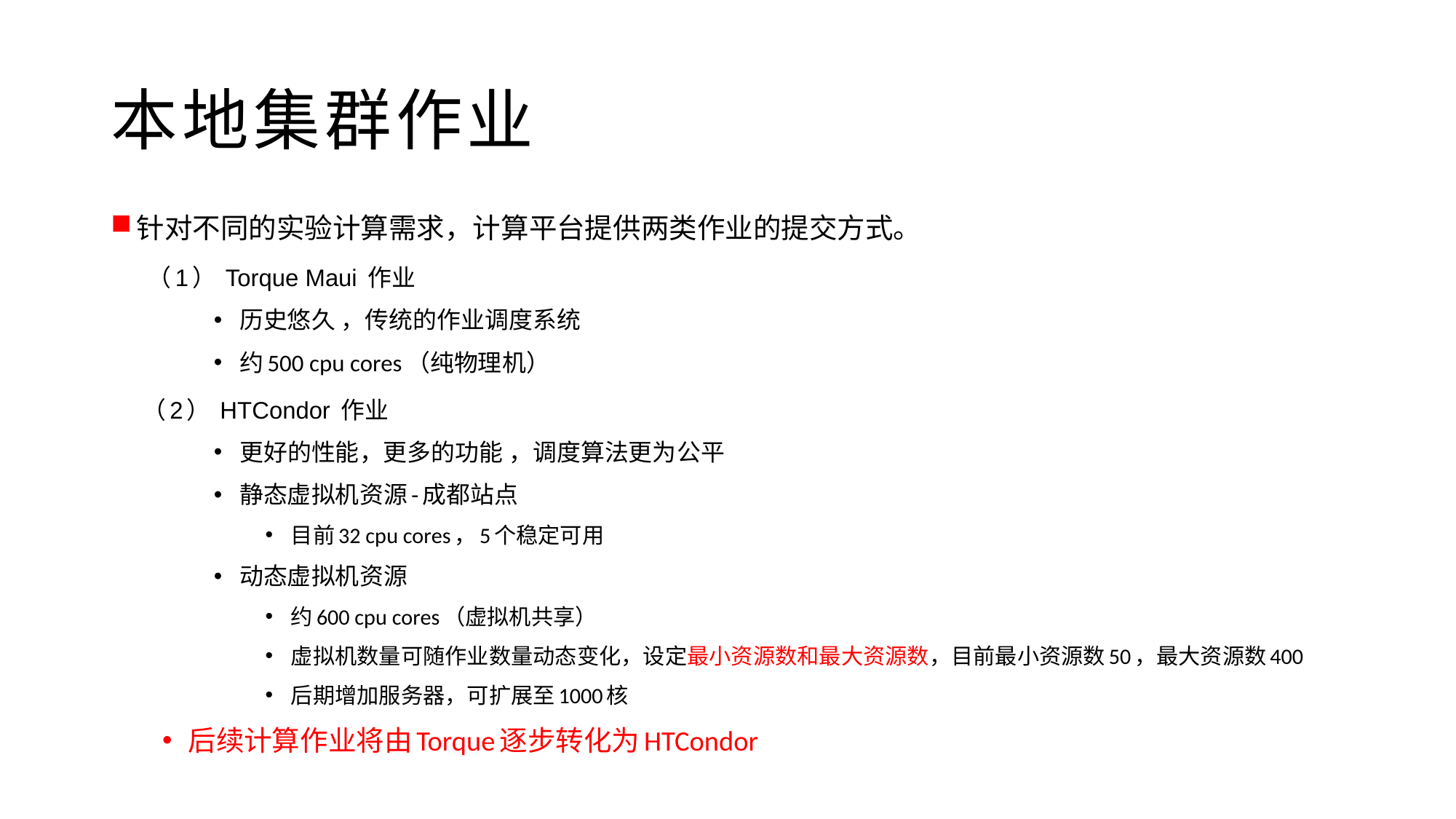

# 本地集群作业
针对不同的实验计算需求，计算平台提供两类作业的提交方式。
      （1） Torque Maui 作业
历史悠久 ，传统的作业调度系统
约500 cpu cores（纯物理机）
     （2） HTCondor 作业
更好的性能，更多的功能 ，调度算法更为公平
静态虚拟机资源-成都站点
目前32 cpu cores，5个稳定可用
动态虚拟机资源
约600 cpu cores（虚拟机共享）
虚拟机数量可随作业数量动态变化，设定最小资源数和最大资源数，目前最小资源数50，最大资源数400
后期增加服务器，可扩展至1000核
后续计算作业将由Torque逐步转化为HTCondor